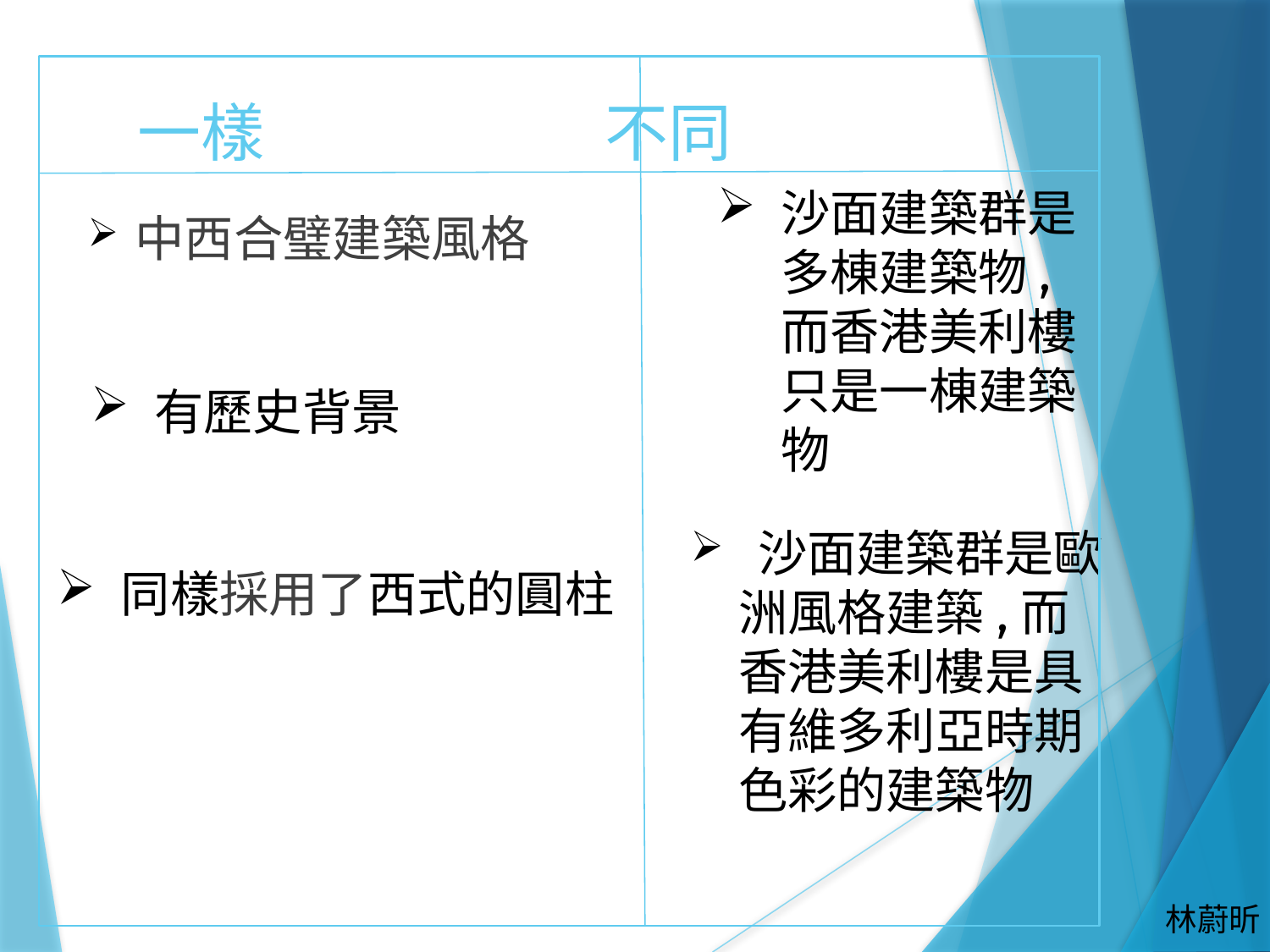

# 一樣                        不同
沙面建築群是多棟建築物,而香港美利樓只是一棟建築物
中西合璧建築風格
有歷史背景
 沙面建築群是歐洲風格建築,而香港美利樓是具有維多利亞時期色彩的建築物
同樣採用了西式的圓柱
林蔚昕